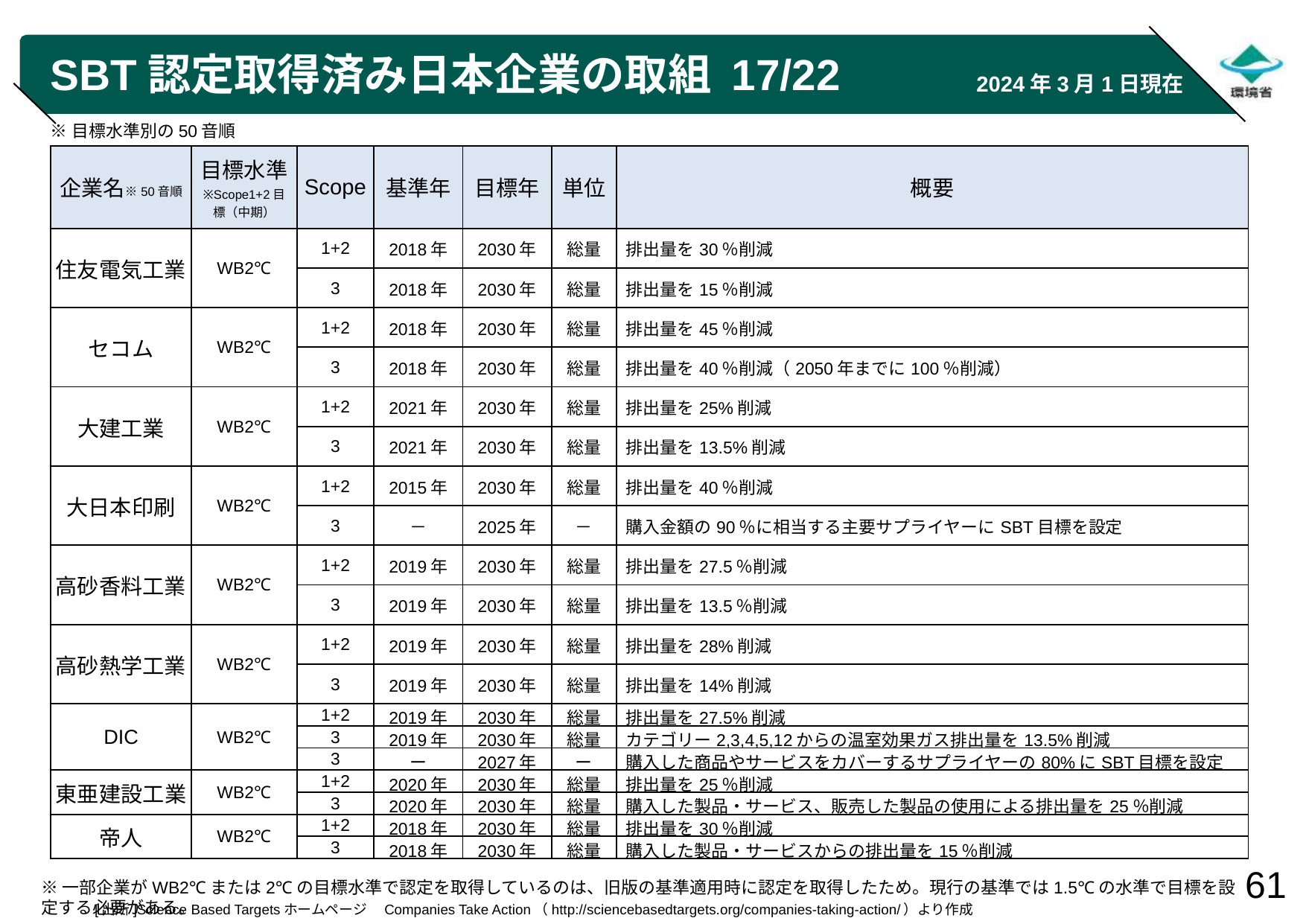

# SBT認定取得済み日本企業の取組 17/22
2024年3月1日現在
※目標水準別の50音順
| 企業名※50音順 | 目標水準 ※Scope1+2目標（中期） | Scope | 基準年 | 目標年 | 単位 | 概要 |
| --- | --- | --- | --- | --- | --- | --- |
| 住友電気工業 | WB2℃ | 1+2 | 2018年 | 2030年 | 総量 | 排出量を30％削減 |
|  |  | 3 | 2018年 | 2030年 | 総量 | 排出量を15％削減 |
| セコム | WB2℃ | 1+2 | 2018年 | 2030年 | 総量 | 排出量を45％削減 |
|  |  | 3 | 2018年 | 2030年 | 総量 | 排出量を40％削減（2050年までに100％削減） |
| 大建工業 | WB2℃ | 1+2 | 2021年 | 2030年 | 総量 | 排出量を25%削減 |
|  |  | 3 | 2021年 | 2030年 | 総量 | 排出量を13.5%削減 |
| 大日本印刷 | WB2℃ | 1+2 | 2015年 | 2030年 | 総量 | 排出量を40％削減 |
|  |  | 3 | － | 2025年 | － | 購入金額の90％に相当する主要サプライヤーにSBT目標を設定 |
| 高砂香料工業 | WB2℃ | 1+2 | 2019年 | 2030年 | 総量 | 排出量を27.5％削減 |
|  |  | 3 | 2019年 | 2030年 | 総量 | 排出量を13.5％削減 |
| 高砂熱学工業 | WB2℃ | 1+2 | 2019年 | 2030年 | 総量 | 排出量を28%削減 |
|  |  | 3 | 2019年 | 2030年 | 総量 | 排出量を14%削減 |
| DIC | WB2℃ | 1+2 | 2019年 | 2030年 | 総量 | 排出量を27.5%削減 |
|  |  | 3 | 2019年 | 2030年 | 総量 | カテゴリー2,3,4,5,12からの温室効果ガス排出量を13.5%削減 |
|  |  | 3 | ー | 2027年 | ー | 購入した商品やサービスをカバーするサプライヤーの80%にSBT目標を設定 |
| 東亜建設工業 | WB2℃ | 1+2 | 2020年 | 2030年 | 総量 | 排出量を25％削減 |
|  |  | 3 | 2020年 | 2030年 | 総量 | 購入した製品・サービス、販売した製品の使用による排出量を25％削減 |
| 帝人 | WB2℃ | 1+2 | 2018年 | 2030年 | 総量 | 排出量を30％削減 |
|  |  | 3 | 2018年 | 2030年 | 総量 | 購入した製品・サービスからの排出量を15％削減 |
※一部企業がWB2℃または2℃の目標水準で認定を取得しているのは、旧版の基準適用時に認定を取得したため。現行の基準では1.5℃の水準で目標を設定する必要がある。
[出所]Science Based Targetsホームページ　Companies Take Action（http://sciencebasedtargets.org/companies-taking-action/）より作成